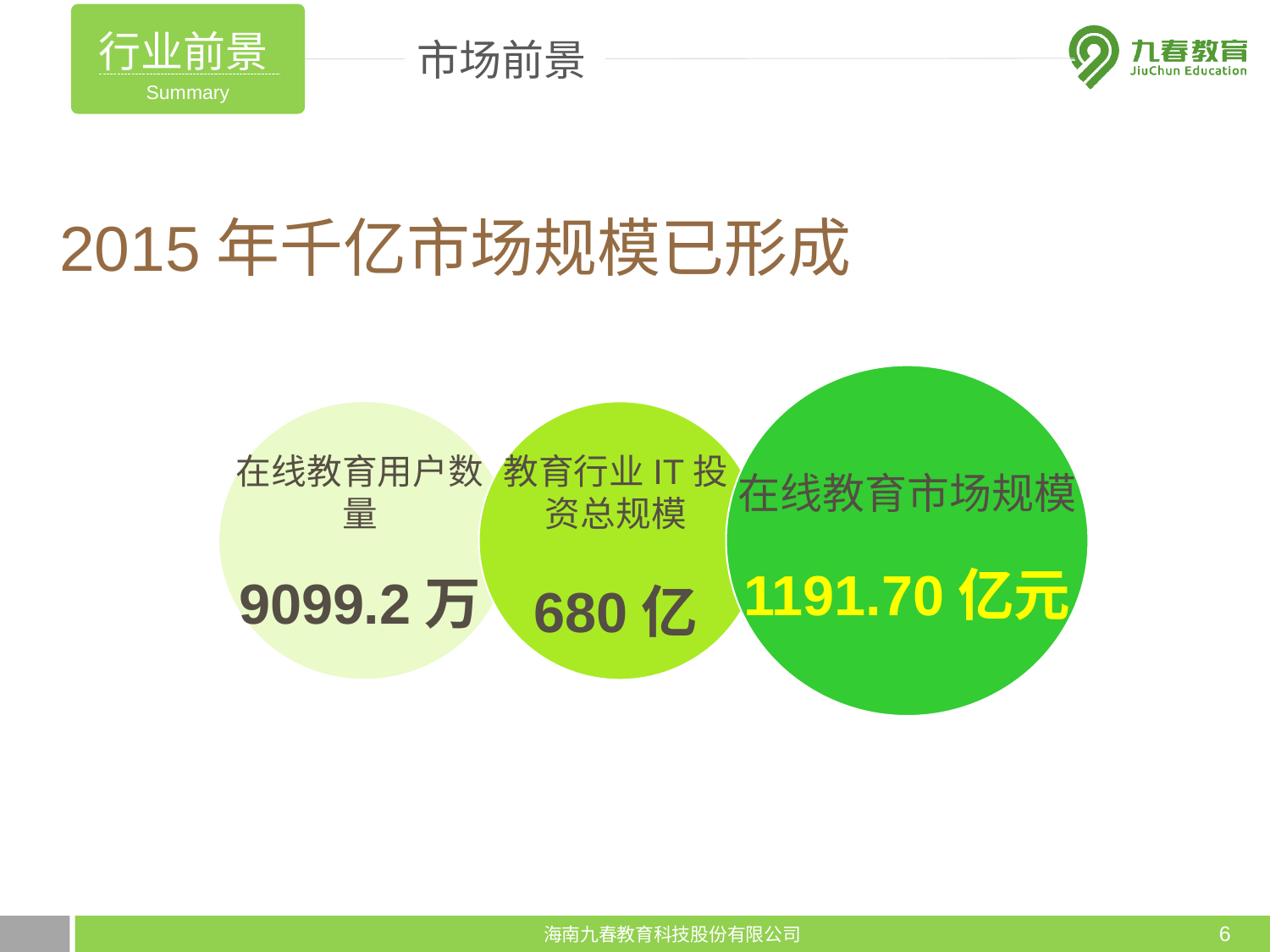

行业前景Summary
市场前景

2015年千亿市场规模已形成

在线教育用户数量

9099.2万
教育行业IT投资总规模

680亿
在线教育市场规模

1191.70亿元